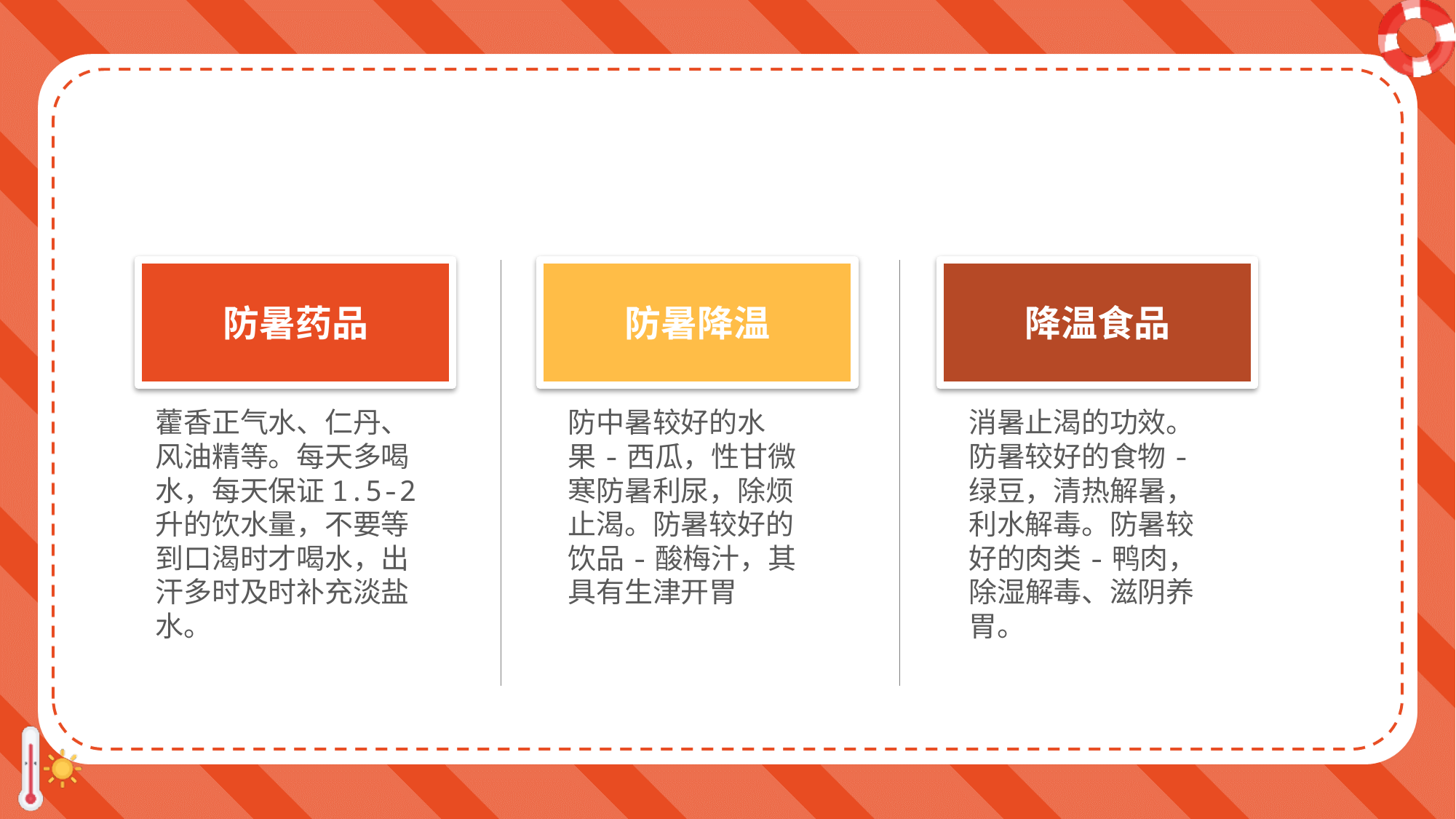

防暑药品
降温食品
防暑降温
藿香正气水、仁丹、风油精等。每天多喝水，每天保证1.5-2升的饮水量，不要等到口渴时才喝水，出汗多时及时补充淡盐水。
防中暑较好的水果-西瓜，性甘微寒防暑利尿，除烦止渴。防暑较好的饮品-酸梅汁，其具有生津开胃
消暑止渴的功效。防暑较好的食物-绿豆，清热解暑，利水解毒。防暑较好的肉类-鸭肉，除湿解毒、滋阴养胃。